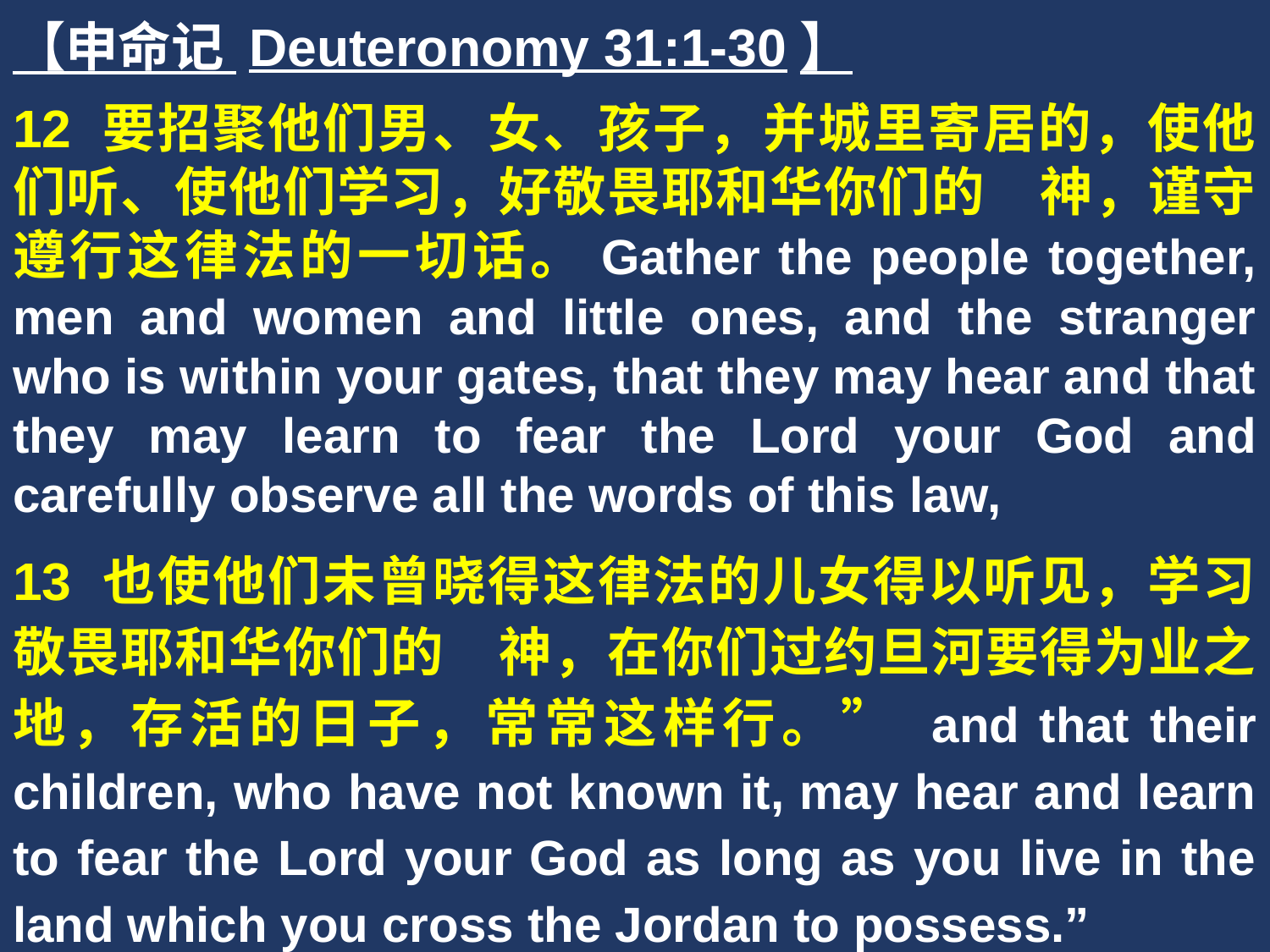

【申命记 Deuteronomy 31:1-30】
12 要招聚他们男、女、孩子，并城里寄居的，使他们听、使他们学习，好敬畏耶和华你们的　神，谨守遵行这律法的一切话。Gather the people together, men and women and little ones, and the stranger who is within your gates, that they may hear and that they may learn to fear the Lord your God and carefully observe all the words of this law,
13 也使他们未曾晓得这律法的儿女得以听见，学习敬畏耶和华你们的　神，在你们过约旦河要得为业之地，存活的日子，常常这样行。” and that their children, who have not known it, may hear and learn to fear the Lord your God as long as you live in the land which you cross the Jordan to possess.”